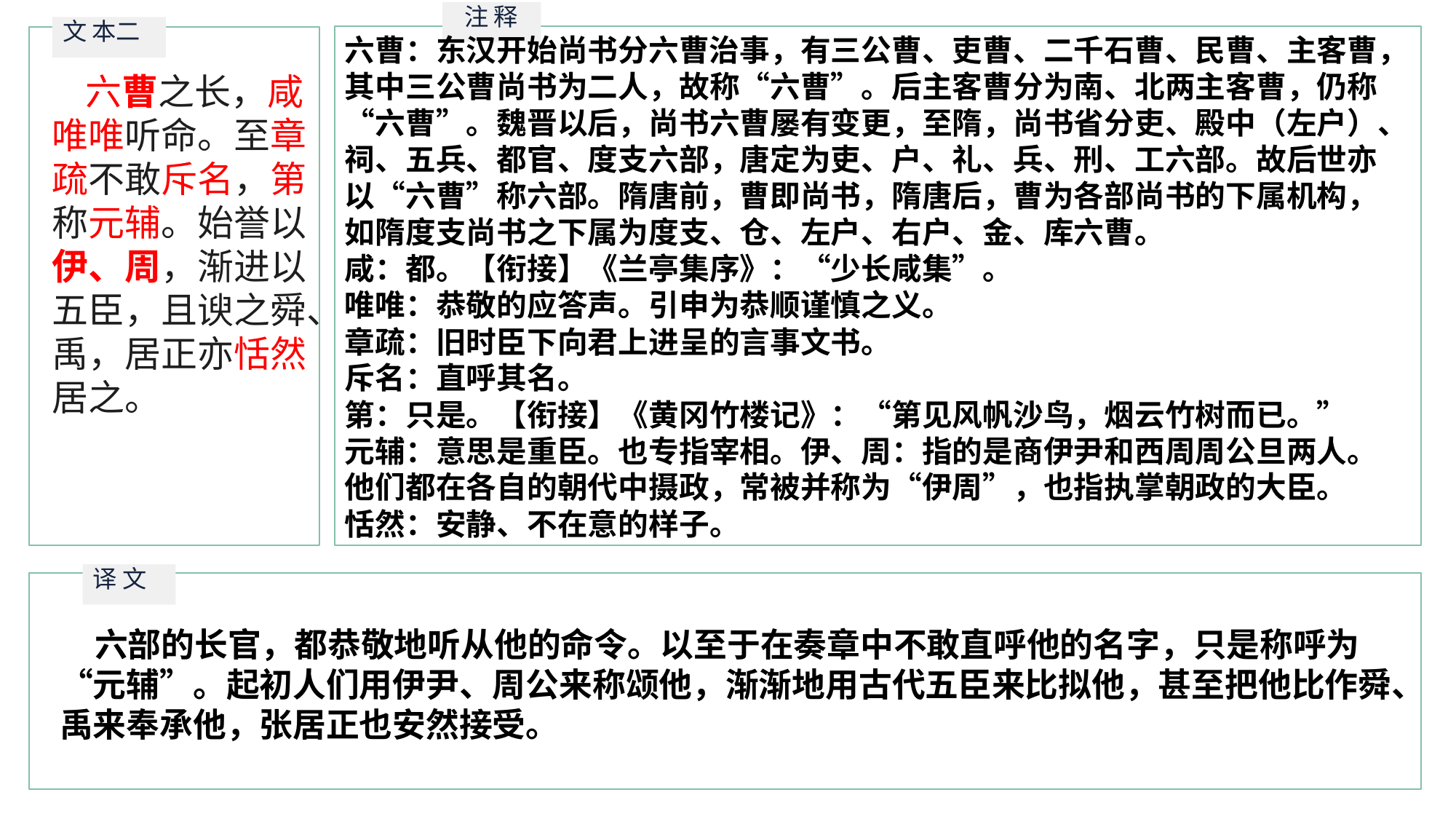

注 释

文 本二

六曹：东汉开始尚书分六曹治事，有三公曹、吏曹、二千石曹、民曹、主客曹，其中三公曹尚书为二人，故称“六曹”。后主客曹分为南、北两主客曹，仍称“六曹”。魏晋以后，尚书六曹屡有变更，至隋，尚书省分吏、殿中（左户）、祠、五兵、都官、度支六部，唐定为吏、户、礼、兵、刑、工六部。故后世亦以“六曹”称六部。隋唐前，曹即尚书，隋唐后，曹为各部尚书的下属机构，如隋度支尚书之下属为度支、仓、左户、右户、金、库六曹。
咸：都。【衔接】《兰亭集序》：“少长咸集”。
唯唯：恭敬的应答声。引申为恭顺谨慎之义。
章疏：旧时臣下向君上进呈的言事文书。
斥名：直呼其名。
第：只是。【衔接】《黄冈竹楼记》：“第见风帆沙鸟，烟云竹树而已。”
元辅：意思是重臣。也专指宰相。‌伊、周‌：指的是商伊尹和西周周公旦两人。他们都在各自的朝代中摄政，常被并称为“伊周”，也指执掌朝政的大臣。‌
恬然：安静、不在意的样子。

   六曹之长，咸唯唯听命。至章疏不敢斥名，第称元辅。始誉以伊、周，渐进以五臣，且谀之舜、禹，居正亦恬然居之。

译 文

    六部的长官，都恭敬地听从他的命令。以至于在奏章中不敢直呼他的名字，只是称呼为“元辅”。起初人们用伊尹、周公来称颂他，渐渐地用古代五臣来比拟他，甚至把他比作舜、禹来奉承他，张居正也安然接受。